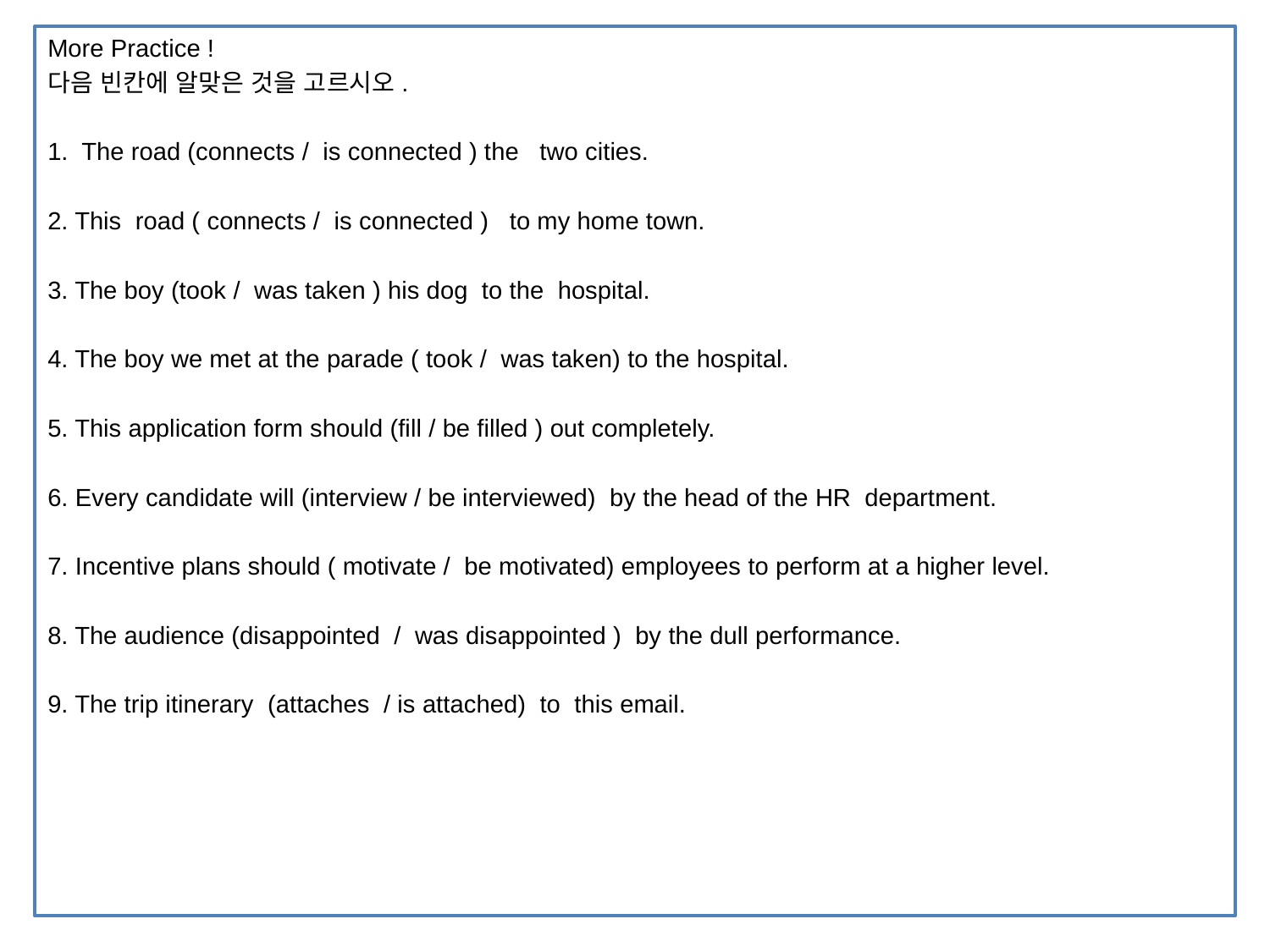

More Practice !
다음 빈칸에 알맞은 것을 고르시오.

1.  The road (connects /  is connected ) the   two cities.

2. This  road ( connects /  is connected )   to my home town.

3. The boy (took /  was taken ) his dog  to the  hospital.

4. The boy we met at the parade ( took /  was taken) to the hospital.

5. This application form should (fill / be filled ) out completely.

6. Every candidate will (interview / be interviewed)  by the head of the HR  department.

7. Incentive plans should ( motivate /  be motivated) employees to perform at a higher level.

8. The audience (disappointed  /  was disappointed )  by the dull performance.

9. The trip itinerary  (attaches  / is attached)  to  this email.